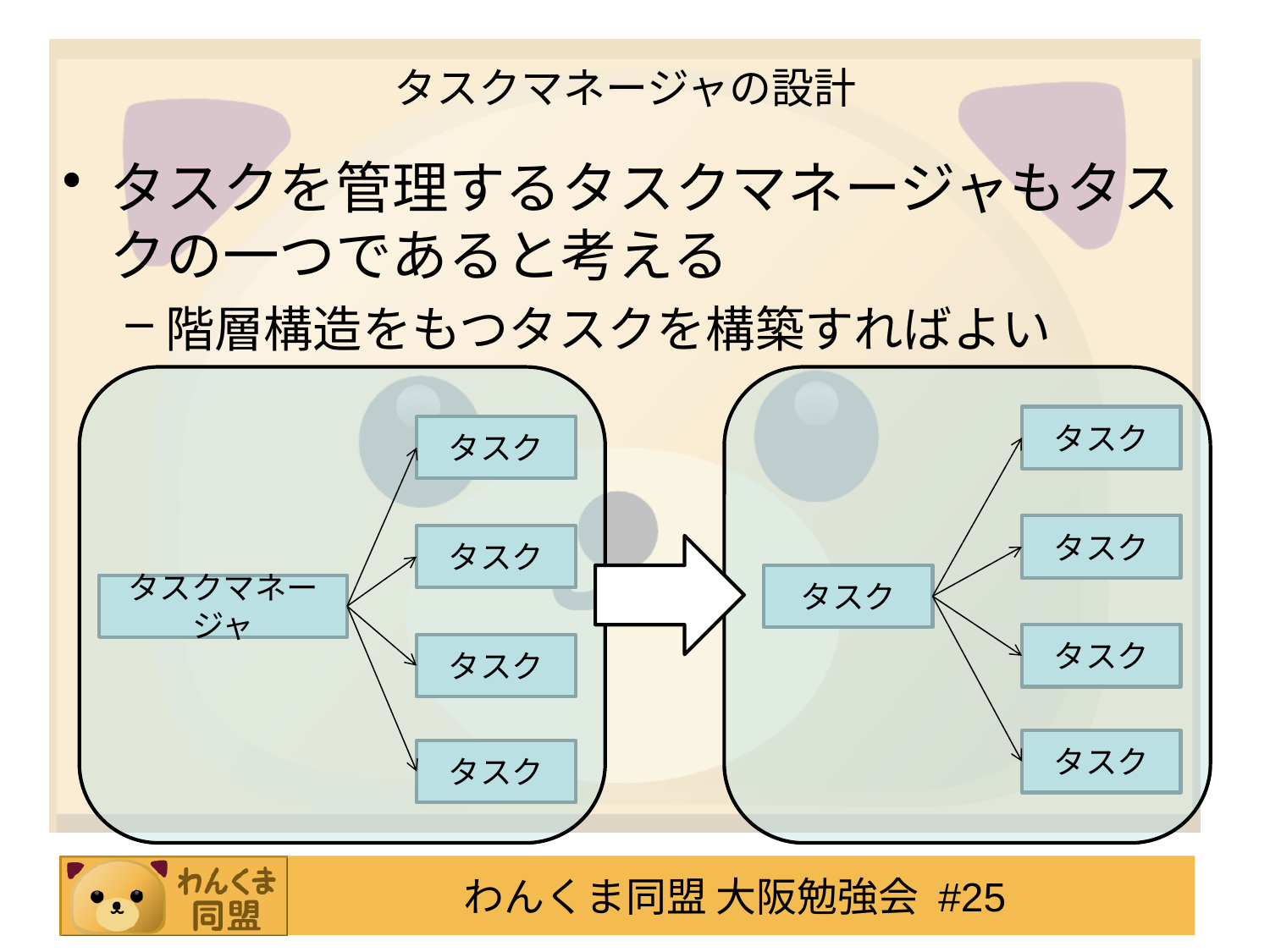

# タスクマネージャの設計
タスクを管理するタスクマネージャもタスクの一つであると考える
階層構造をもつタスクを構築すればよい

タスク
タスク
タスク
タスク

タスク
タスクマネージャ
タスク
タスク
タスク
タスク